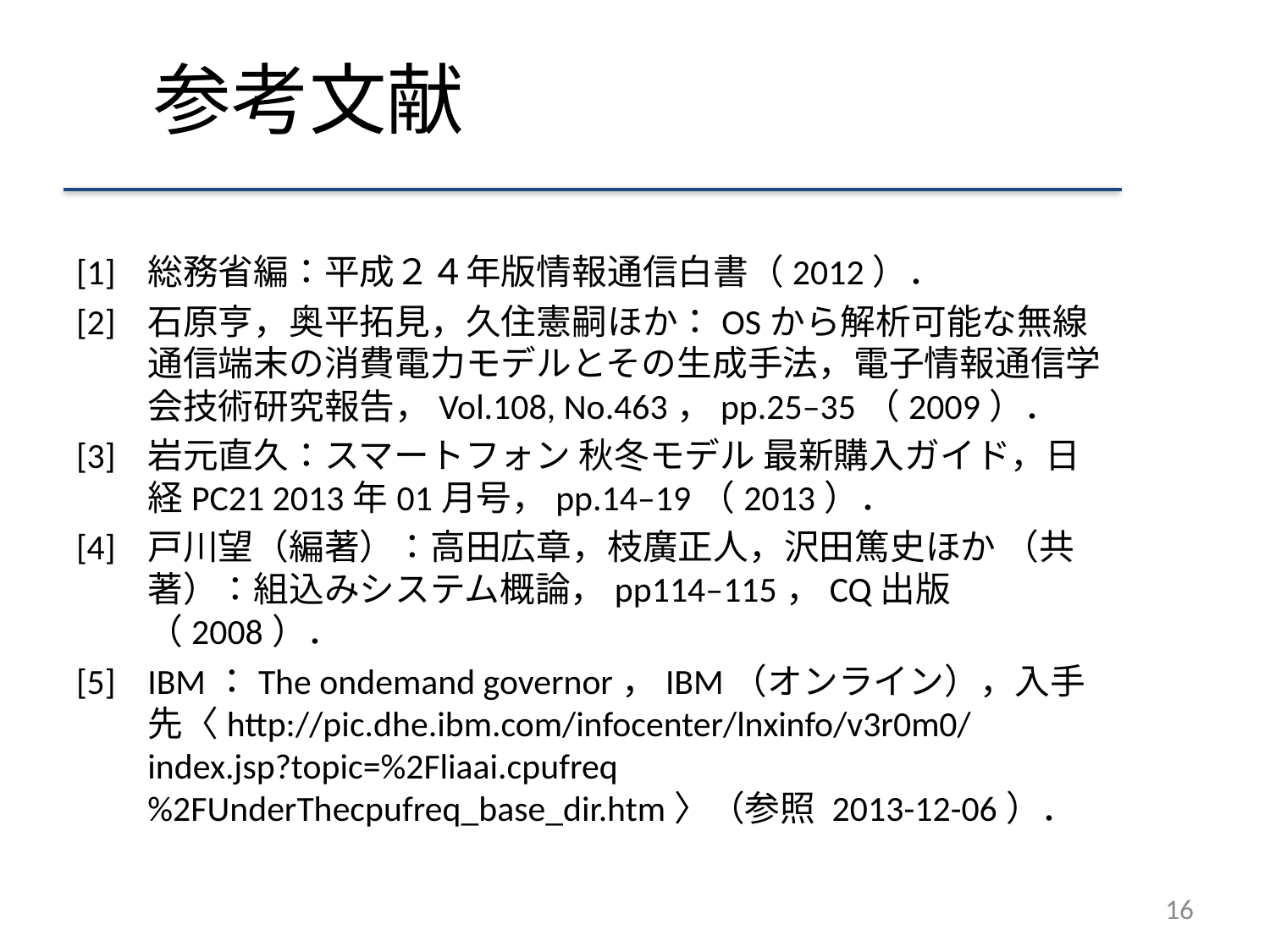

# 参考文献
[1]	総務省編：平成２４年版情報通信白書（2012）．
[2]	石原亨，奥平拓見，久住憲嗣ほか：OSから解析可能な無線通信端末の消費電力モデルとその生成手法，電子情報通信学会技術研究報告，Vol.108, No.463，pp.25–35（2009）．
[3]	岩元直久：スマートフォン 秋冬モデル 最新購入ガイド，日経PC21 2013年01月号，pp.14–19（2013）．
[4]	戸川望（編著）：高田広章，枝廣正人，沢田篤史ほか （共著）：組込みシステム概論，pp114–115，CQ出版（2008）．
[5]	IBM：The ondemand governor，IBM（オンライン），入手先〈http://pic.dhe.ibm.com/infocenter/lnxinfo/v3r0m0/index.jsp?topic=%2Fliaai.cpufreq%2FUnderThecpufreq_base_dir.htm〉（参照 2013-12-06）．
16